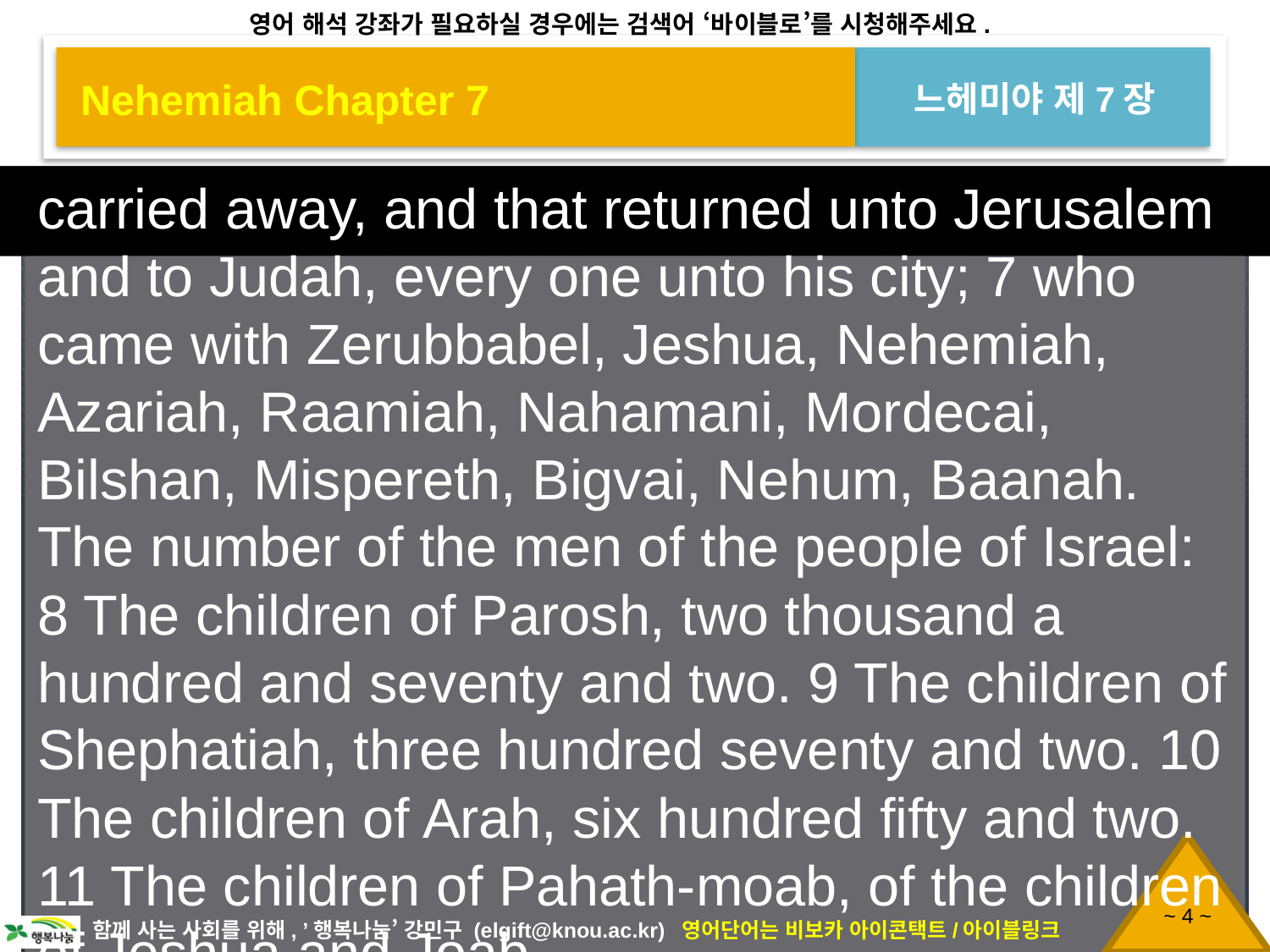

Nehemiah Chapter 7
느헤미야 제7장
carried away, and that returned unto Jerusalem and to Judah, every one unto his city; 7 who came with Zerubbabel, Jeshua, Nehemiah, Azariah, Raamiah, Nahamani, Mordecai, Bilshan, Mispereth, Bigvai, Nehum, Baanah.
The number of the men of the people of Israel: 8 The children of Parosh, two thousand a hundred and seventy and two. 9 The children of Shephatiah, three hundred seventy and two. 10 The children of Arah, six hundred fifty and two. 11 The children of Pahath-moab, of the children of Jeshua and Joab,